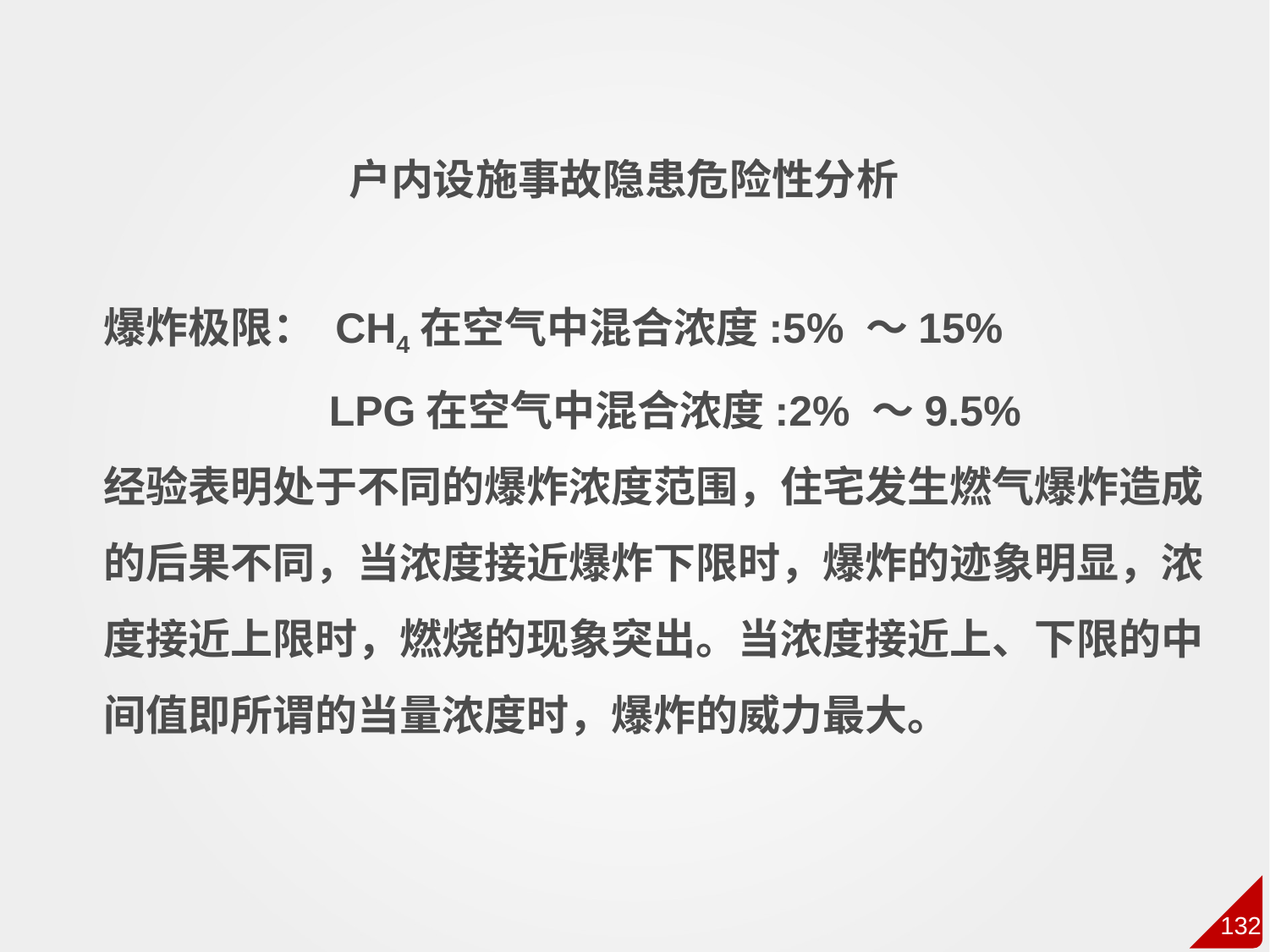

户内设施事故隐患危险性分析
爆炸极限： CH4在空气中混合浓度:5% ～15%
                   LPG在空气中混合浓度:2% ～9.5%
经验表明处于不同的爆炸浓度范围，住宅发生燃气爆炸造成的后果不同，当浓度接近爆炸下限时，爆炸的迹象明显，浓度接近上限时，燃烧的现象突出。当浓度接近上、下限的中间值即所谓的当量浓度时，爆炸的威力最大。